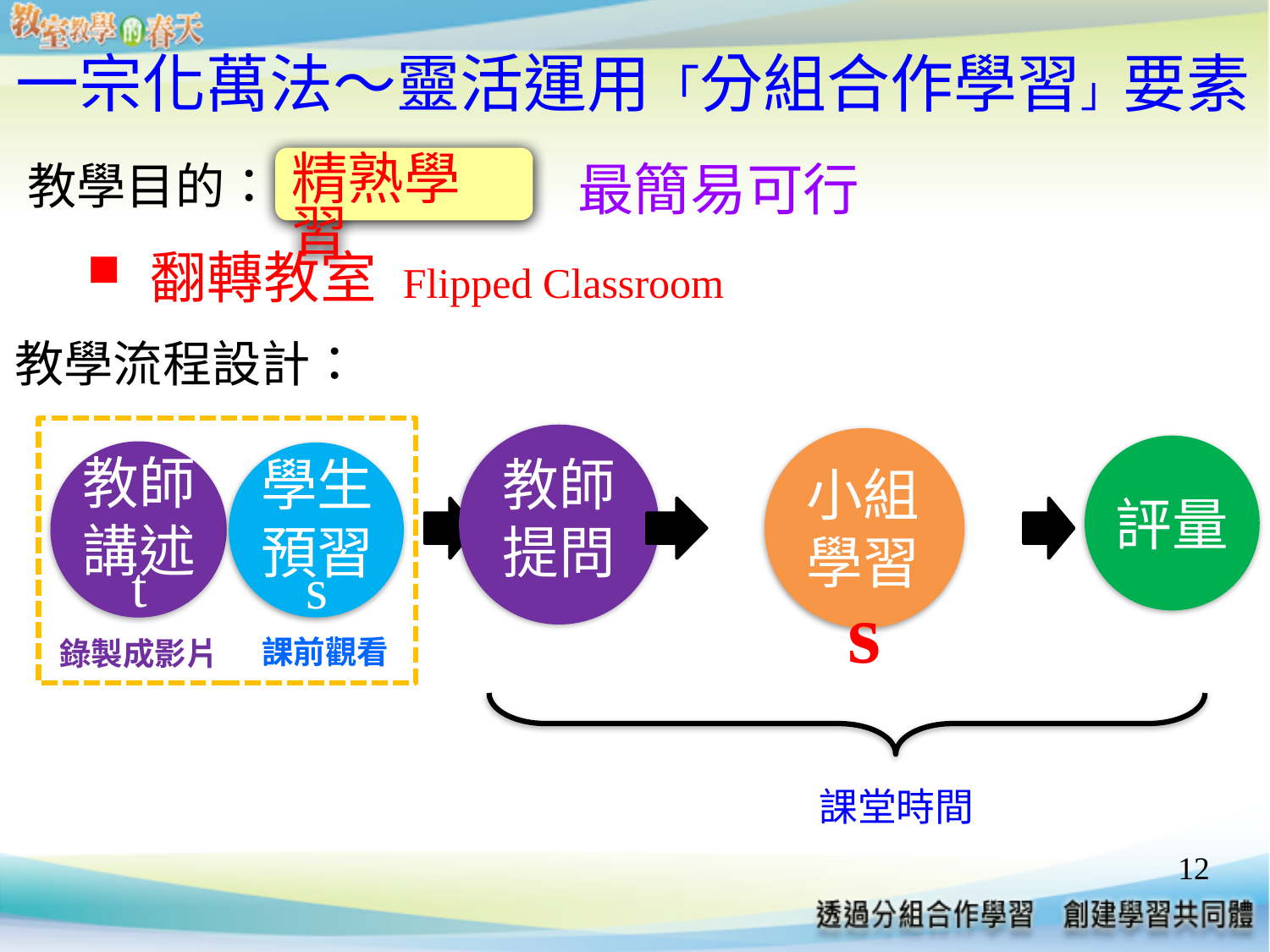

# 一宗化萬法～靈活運用「分組合作學習」要素
精熟學習
最簡易可行
教學目的：
翻轉教室 Flipped Classroom
教學流程設計：

教師
提問

小組
學習

評量
教師
講述
t

學生預習
s

s
課前觀看
錄製成影片

課堂時間
12